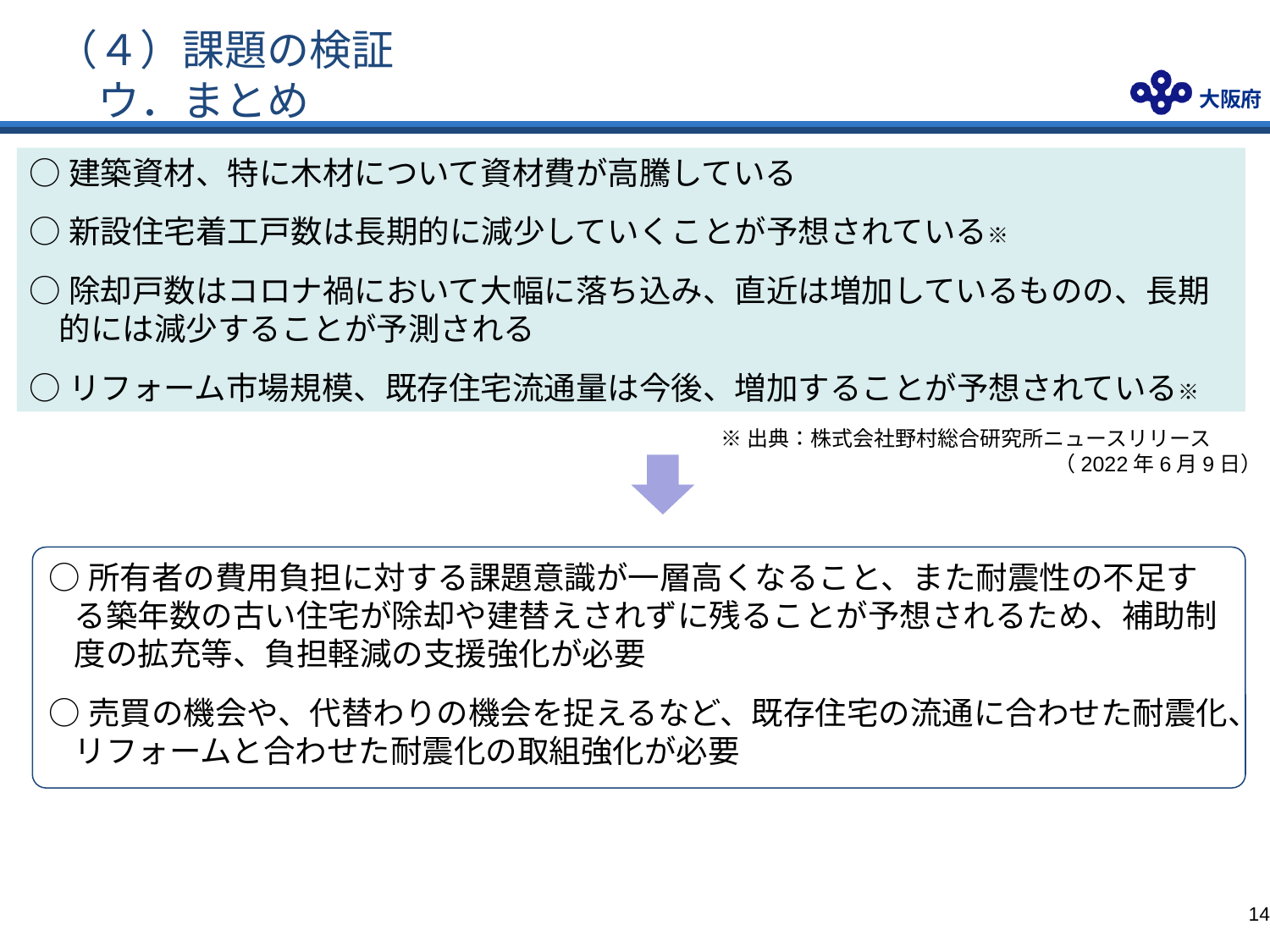

# （４）課題の検証 　　ウ．まとめ
○建築資材、特に木材について資材費が高騰している
○新設住宅着工戸数は長期的に減少していくことが予想されている※
○除却戸数はコロナ禍において大幅に落ち込み、直近は増加しているものの、長期的には減少することが予測される
○リフォーム市場規模、既存住宅流通量は今後、増加することが予想されている※
新設住宅着工戸数の実績と予測結果（利用関係別、供給制約なしの場合）
※出典：株式会社野村総合研究所ニュースリリース
（2022年6月9日）

○所有者の費用負担に対する課題意識が一層高くなること、また耐震性の不足する築年数の古い住宅が除却や建替えされずに残ることが予想されるため、補助制度の拡充等、負担軽減の支援強化が必要
○売買の機会や、代替わりの機会を捉えるなど、既存住宅の流通に合わせた耐震化、リフォームと合わせた耐震化の取組強化が必要
14